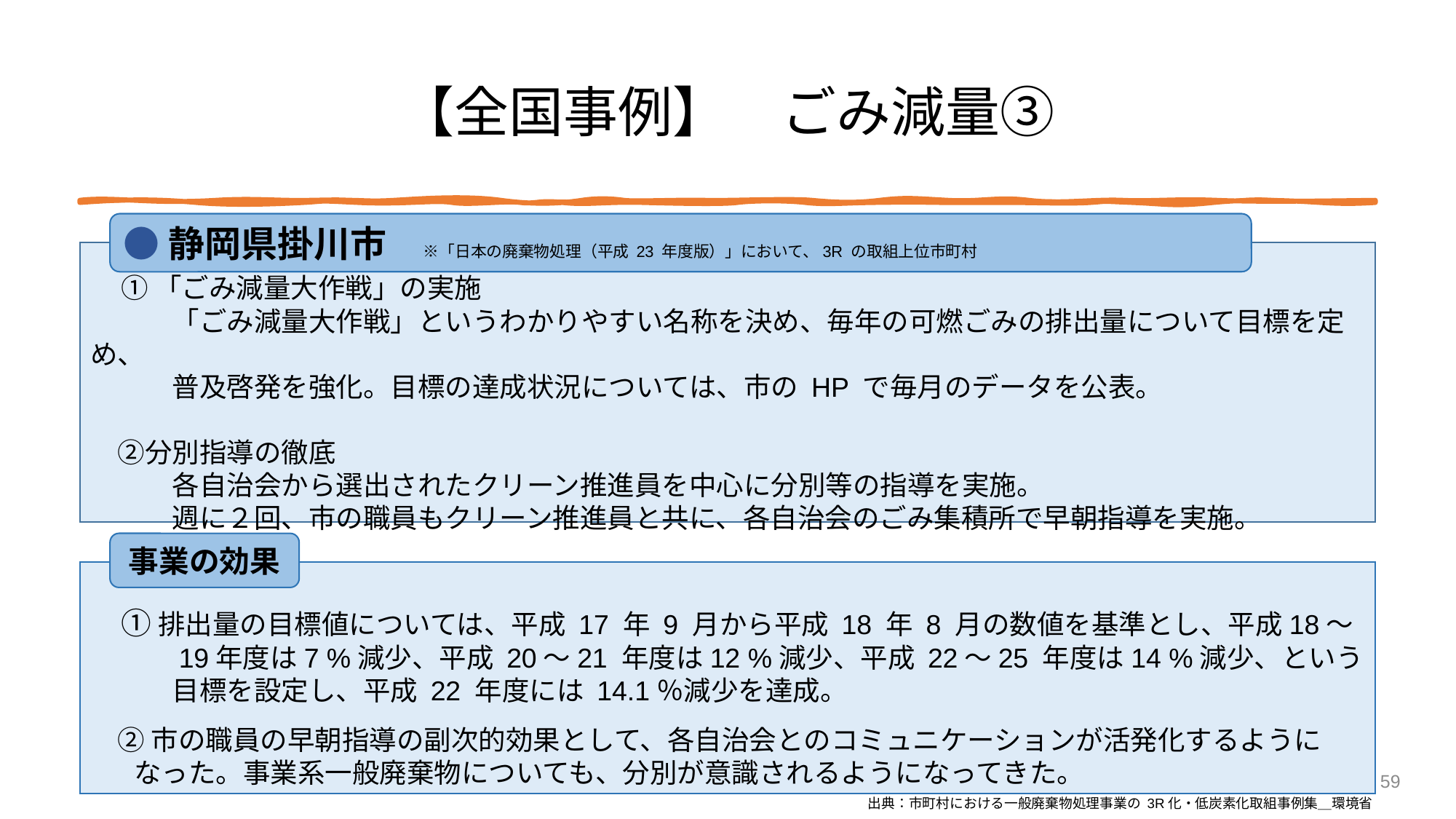

# 【全国事例】　ごみ減量③

●静岡県掛川市　※「日本の廃棄物処理（平成 23 年度版）」において、3R の取組上位市町村

　① 「ごみ減量大作戦」の実施
　　　「ごみ減量大作戦」というわかりやすい名称を決め、毎年の可燃ごみの排出量について目標を定め、
　　　普及啓発を強化。目標の達成状況については、市の HP で毎月のデータを公表。

　②分別指導の徹底
　　　各自治会から選出されたクリーン推進員を中心に分別等の指導を実施。
　　　週に２回、市の職員もクリーン推進員と共に、各自治会のごみ集積所で早朝指導を実施。
事業の効果

　① 排出量の目標値については、平成 17 年 9 月から平成 18 年 8 月の数値を基準とし、平成18～
　　　19年度は7 %減少、平成 20～21 年度は12 %減少、平成 22～25 年度は14 %減少、という
　　　目標を設定し、平成 22 年度には 14.1％減少を達成。

　② 市の職員の早朝指導の副次的効果として、各自治会とのコミュニケーションが活発化するように
      なった。事業系一般廃棄物についても、分別が意識されるようになってきた。
59
出典：市町村における一般廃棄物処理事業の 3R化・低炭素化取組事例集＿環境省